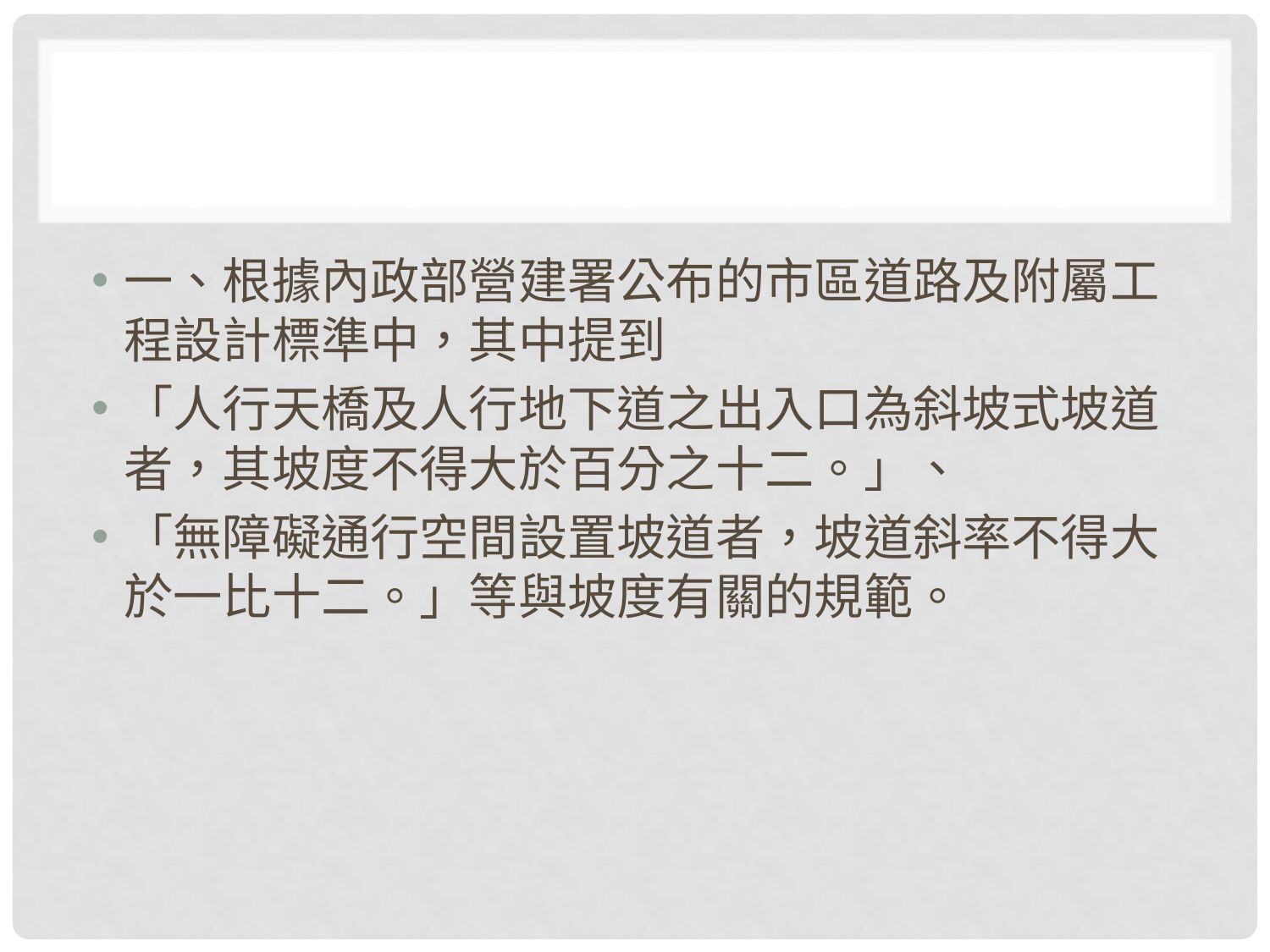

#
一、根據內政部營建署公布的市區道路及附屬工程設計標準中，其中提到
「人行天橋及人行地下道之出入口為斜坡式坡道者，其坡度不得大於百分之十二。」、
「無障礙通行空間設置坡道者，坡道斜率不得大於一比十二。」等與坡度有關的規範。